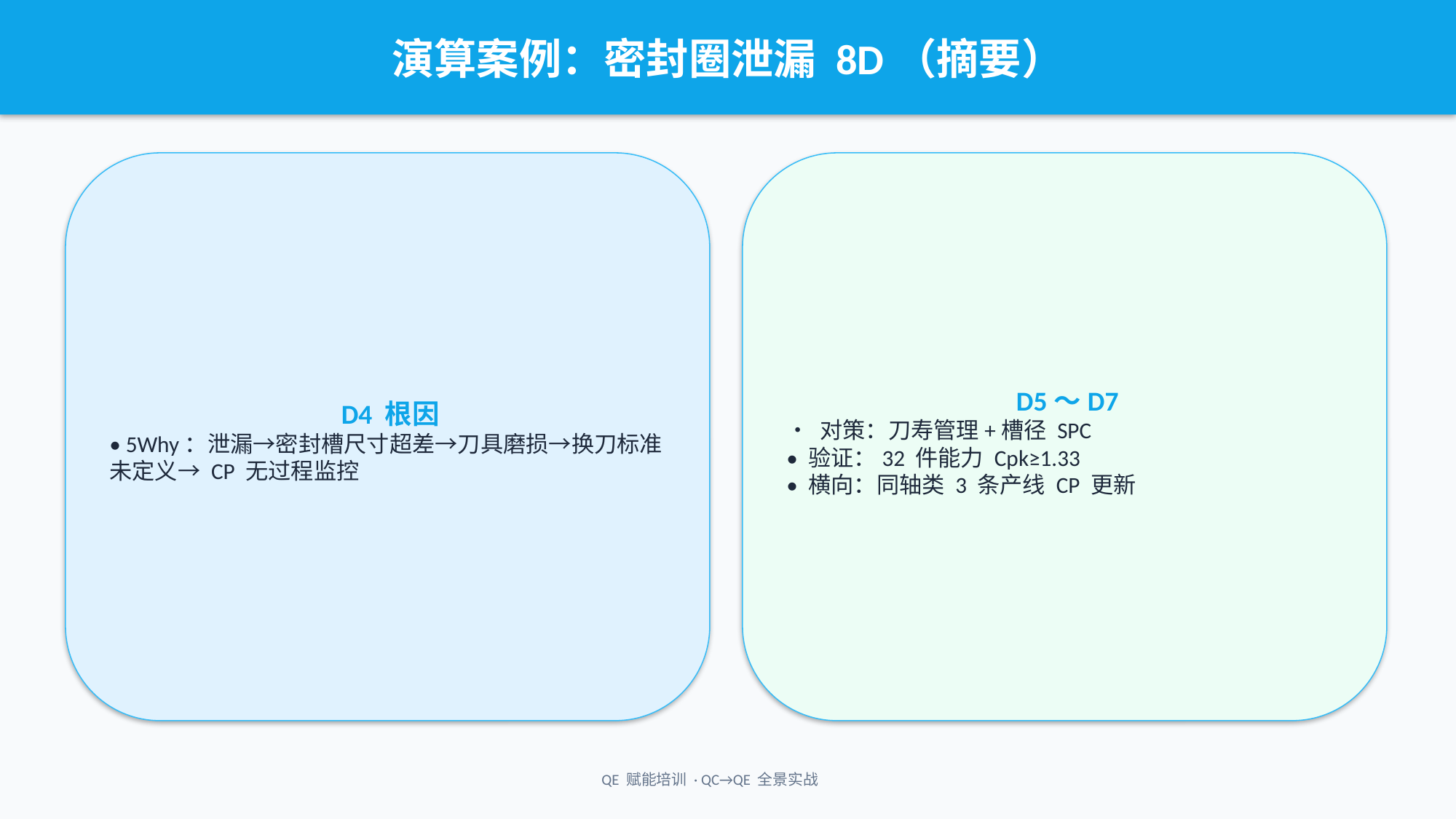

演算案例：密封圈泄漏 8D（摘要）
D4 根因
• 5Why：泄漏→密封槽尺寸超差→刀具磨损→换刀标准未定义→ CP 无过程监控
D5～D7
• 对策：刀寿管理+槽径 SPC
• 验证：32 件能力 Cpk≥1.33
• 横向：同轴类 3 条产线 CP 更新
QE 赋能培训 · QC→QE 全景实战